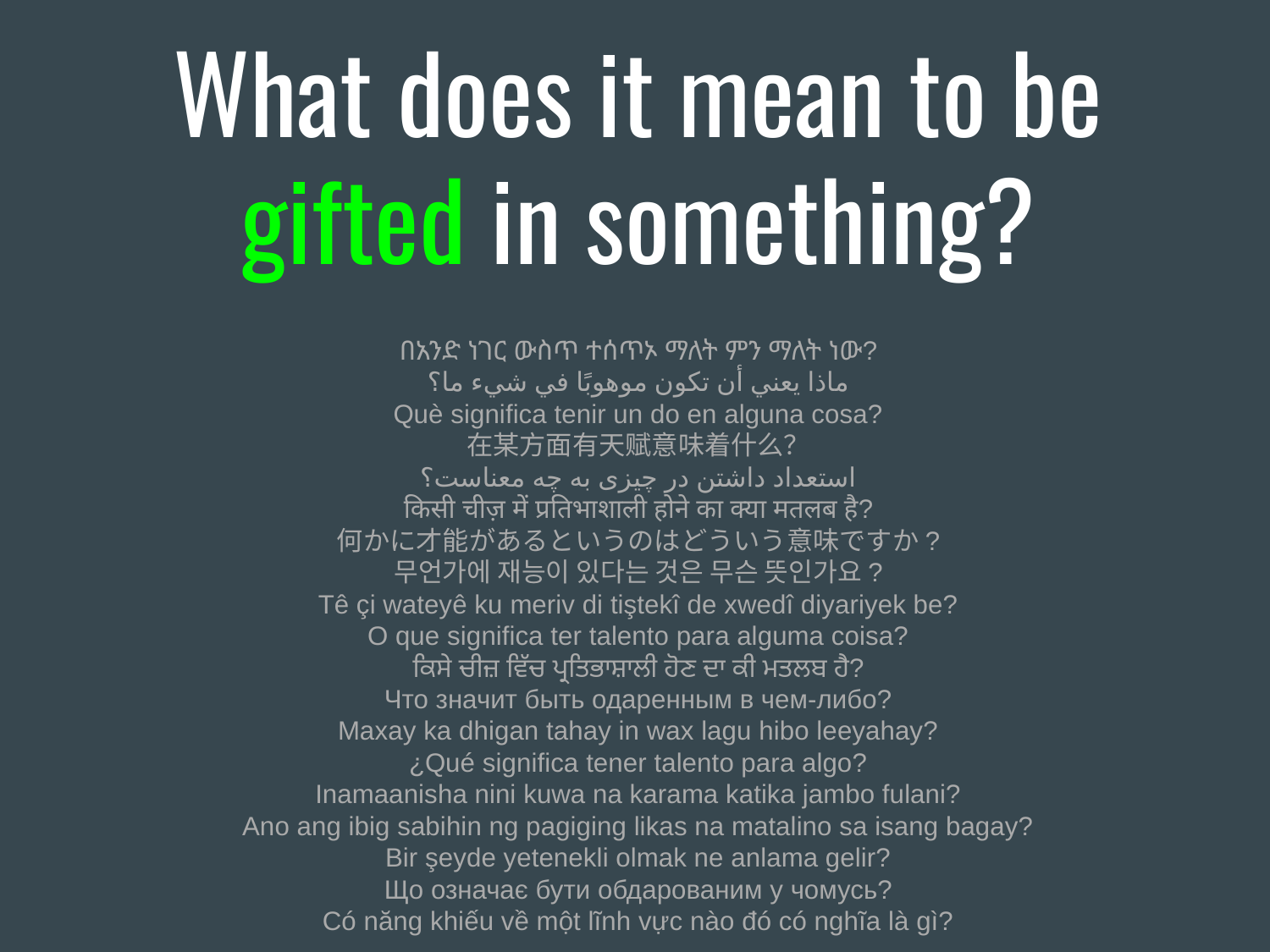

What does it mean to be gifted in something?
በአንድ ነገር ውስጥ ተሰጥኦ ማለት ምን ማለት ነው?
ماذا يعني أن تكون موهوبًا في شيء ما؟
Què significa tenir un do en alguna cosa?
在某方面有天赋意味着什么？
استعداد داشتن در چیزی به چه معناست؟
किसी चीज़ में प्रतिभाशाली होने का क्या मतलब है?
何かに才能があるというのはどういう意味ですか?
무언가에 재능이 있다는 것은 무슨 뜻인가요?
Tê çi wateyê ku meriv di tiştekî de xwedî diyariyek be?
O que significa ter talento para alguma coisa?
ਕਿਸੇ ਚੀਜ਼ ਵਿੱਚ ਪ੍ਰਤਿਭਾਸ਼ਾਲੀ ਹੋਣ ਦਾ ਕੀ ਮਤਲਬ ਹੈ?
Что значит быть одаренным в чем-либо?
Maxay ka dhigan tahay in wax lagu hibo leeyahay?
¿Qué significa tener talento para algo?
Inamaanisha nini kuwa na karama katika jambo fulani?
Ano ang ibig sabihin ng pagiging likas na matalino sa isang bagay?
Bir şeyde yetenekli olmak ne anlama gelir?
Що означає бути обдарованим у чомусь?
Có năng khiếu về một lĩnh vực nào đó có nghĩa là gì?